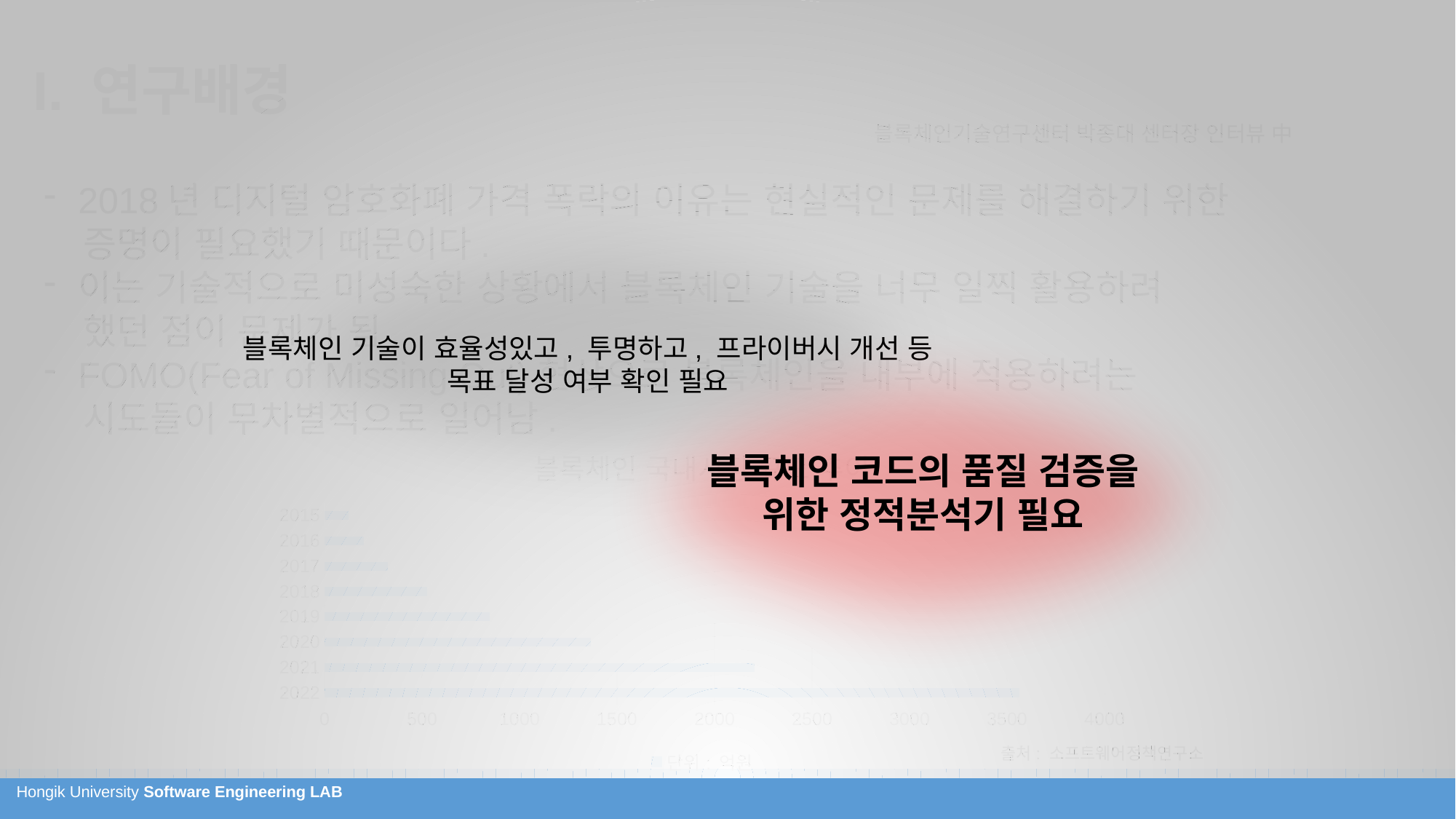

블록체인 기술이 효율성있고, 투명하고, 프라이버시 개선 등 목표 달성 여부 확인 필요
블록체인 코드의 품질 검증을 위한 정적분석기 필요
# I. 연구배경
블록체인기술연구센터 박종대 센터장 인터뷰 中
2018년 디지털 암호화폐 가격 폭락의 이유는 현실적인 문제를 해결하기 위한
   증명이 필요했기 때문이다.
이는 기술적으로 미성숙한 상황에서 블록체인 기술을 너무 일찍 활용하려
   했던 점이 문제가 됨.
FOMO(Fear of Missing Out)현상으로 블록체인을 내부에 적용하려는
   시도들이 무차별적으로 일어남.

### Chart: 블록체인 국내시장 규모 추이

| Category | 단위: 억원 |
|---|---|
| 2022 | 3562.0 |
| 2021 | 2206.0 |
| 2020 | 1366.0 |
| 2019 | 846.0 |
| 2018 | 524.0 |
| 2017 | 324.0 |
| 2016 | 201.0 |
| 2015 | 123.0 |
출처: 소프트웨어정책연구소